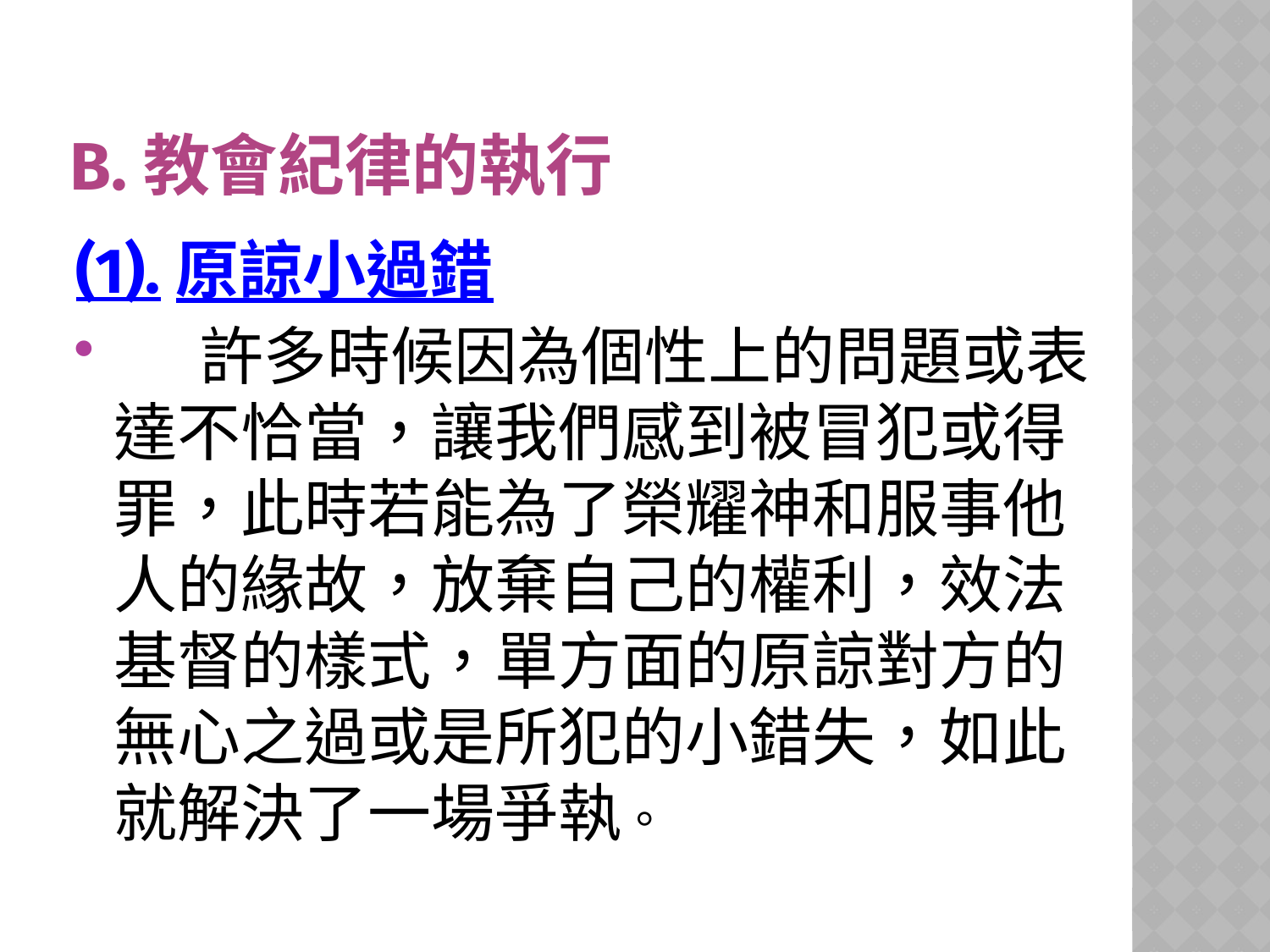

# B.教會紀律的執行
(1).原諒小過錯
     許多時候因為個性上的問題或表達不恰當，讓我們感到被冒犯或得罪，此時若能為了榮耀神和服事他人的緣故，放棄自己的權利，效法基督的樣式，單方面的原諒對方的無心之過或是所犯的小錯失，如此就解決了一場爭執。